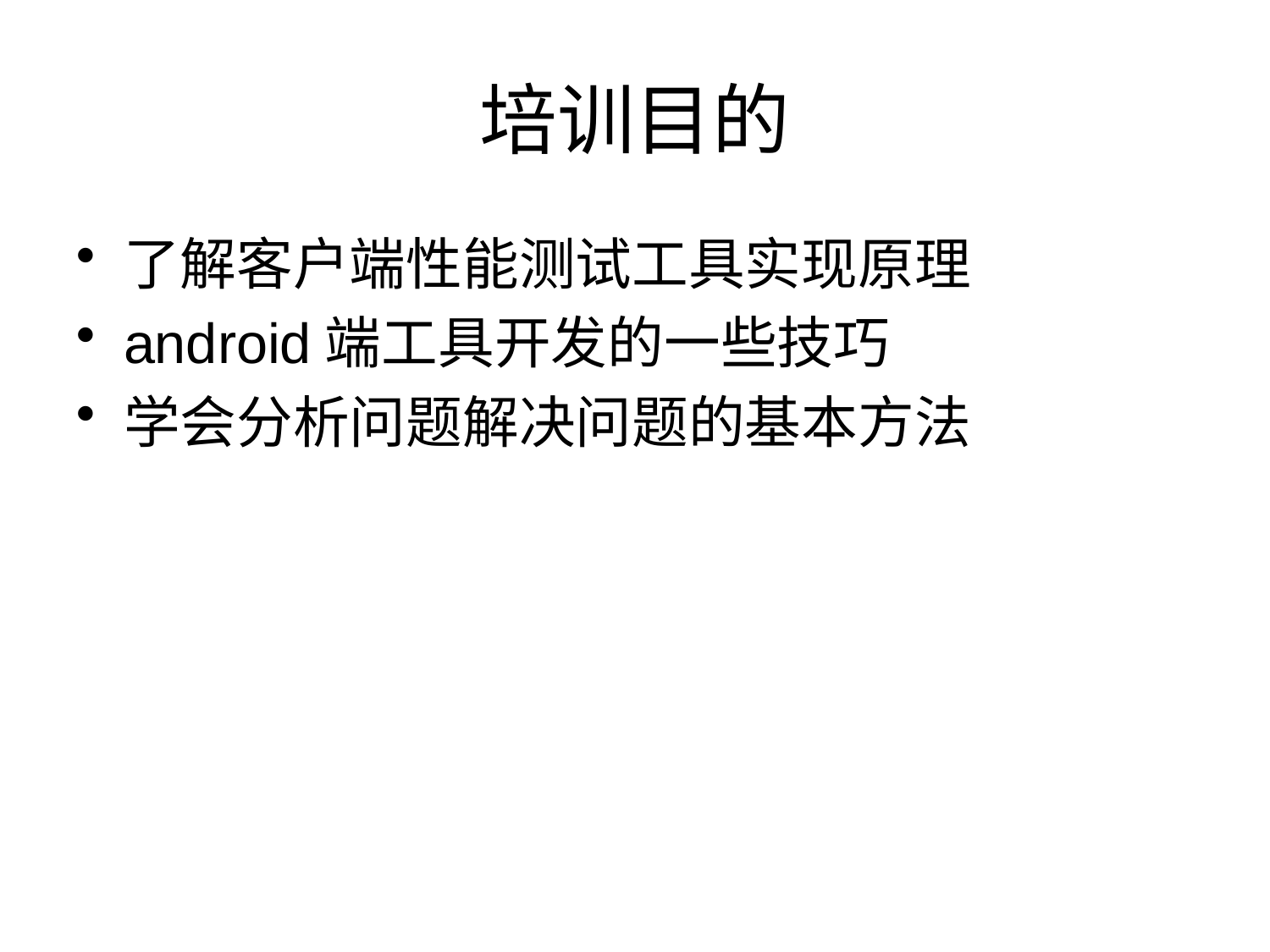

# 培训目的
了解客户端性能测试工具实现原理
android端工具开发的一些技巧
学会分析问题解决问题的基本方法